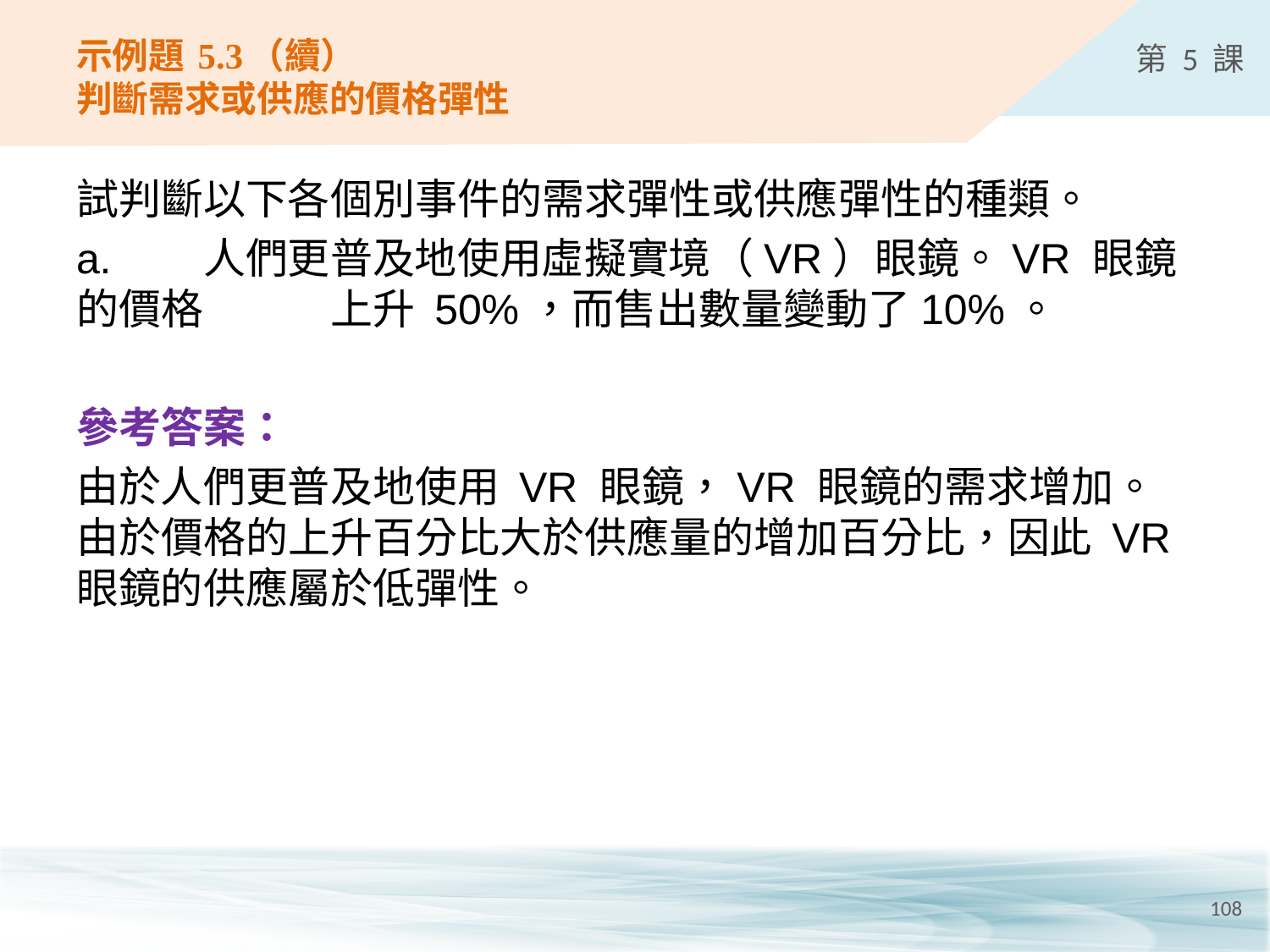

# 示例題 5.3（續） 判斷需求或供應的價格彈性
試判斷以下各個別事件的需求彈性或供應彈性的種類。
a.	人們更普及地使用虛擬實境（VR）眼鏡。VR 眼鏡的價格	上升 50%，而售出數量變動了10%。

參考答案：
由於人們更普及地使用 VR 眼鏡，VR 眼鏡的需求增加。由於價格的上升百分比大於供應量的增加百分比，因此 VR 眼鏡的供應屬於低彈性。
108